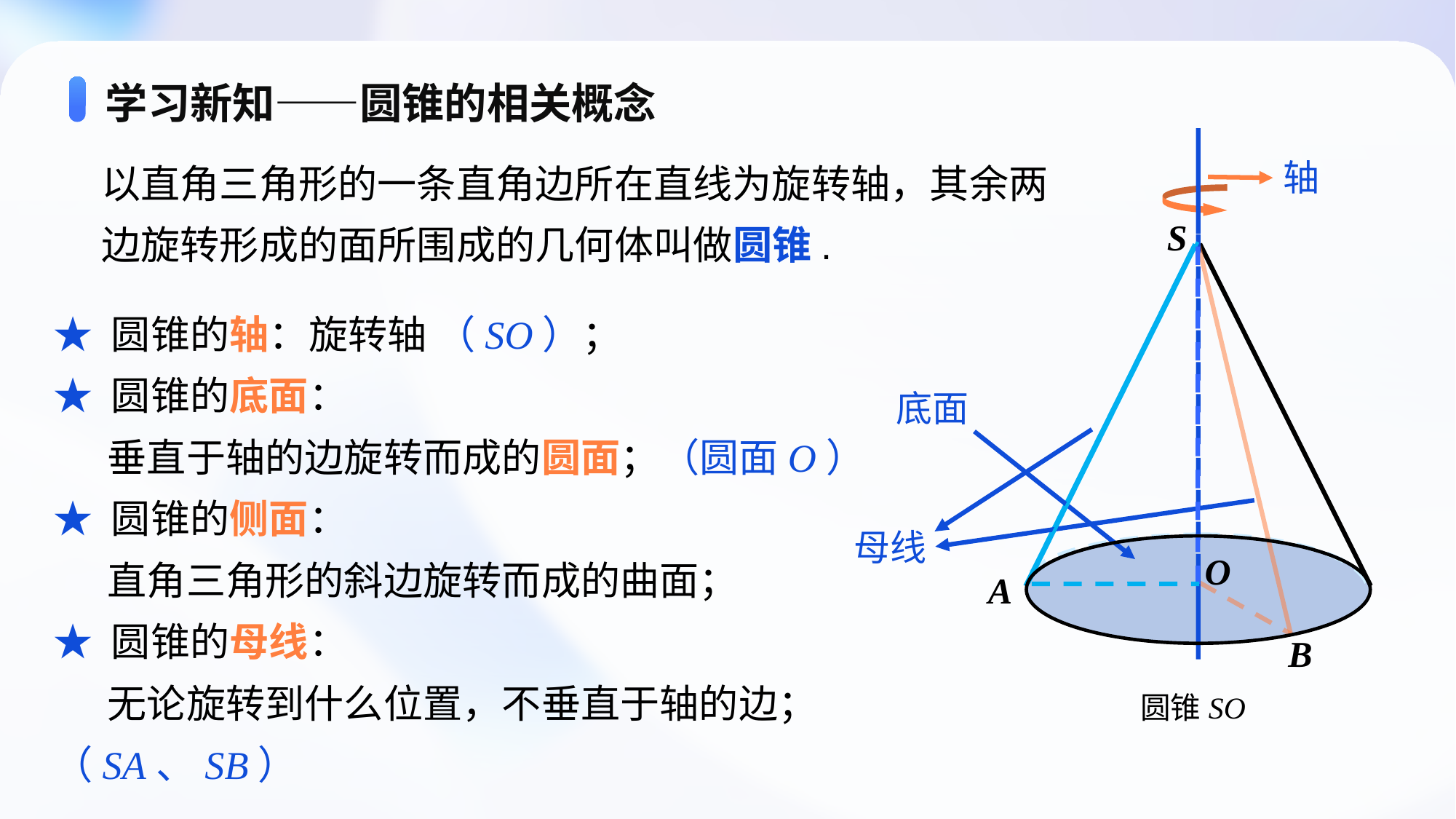

# 学习新知——圆锥的相关概念

以直角三角形的一条直角边所在直线为旋转轴，其余两边旋转形成的面所围成的几何体叫做圆锥.
轴

S

★ 圆锥的轴：旋转轴 （SO）；
★ 圆锥的底面：
     垂直于轴的边旋转而成的圆面；（圆面O）
★ 圆锥的侧面：
     直角三角形的斜边旋转而成的曲面；
★ 圆锥的母线：
     无论旋转到什么位置，不垂直于轴的边；（SA、SB）
底面
母线

O
A
B
圆锥SO